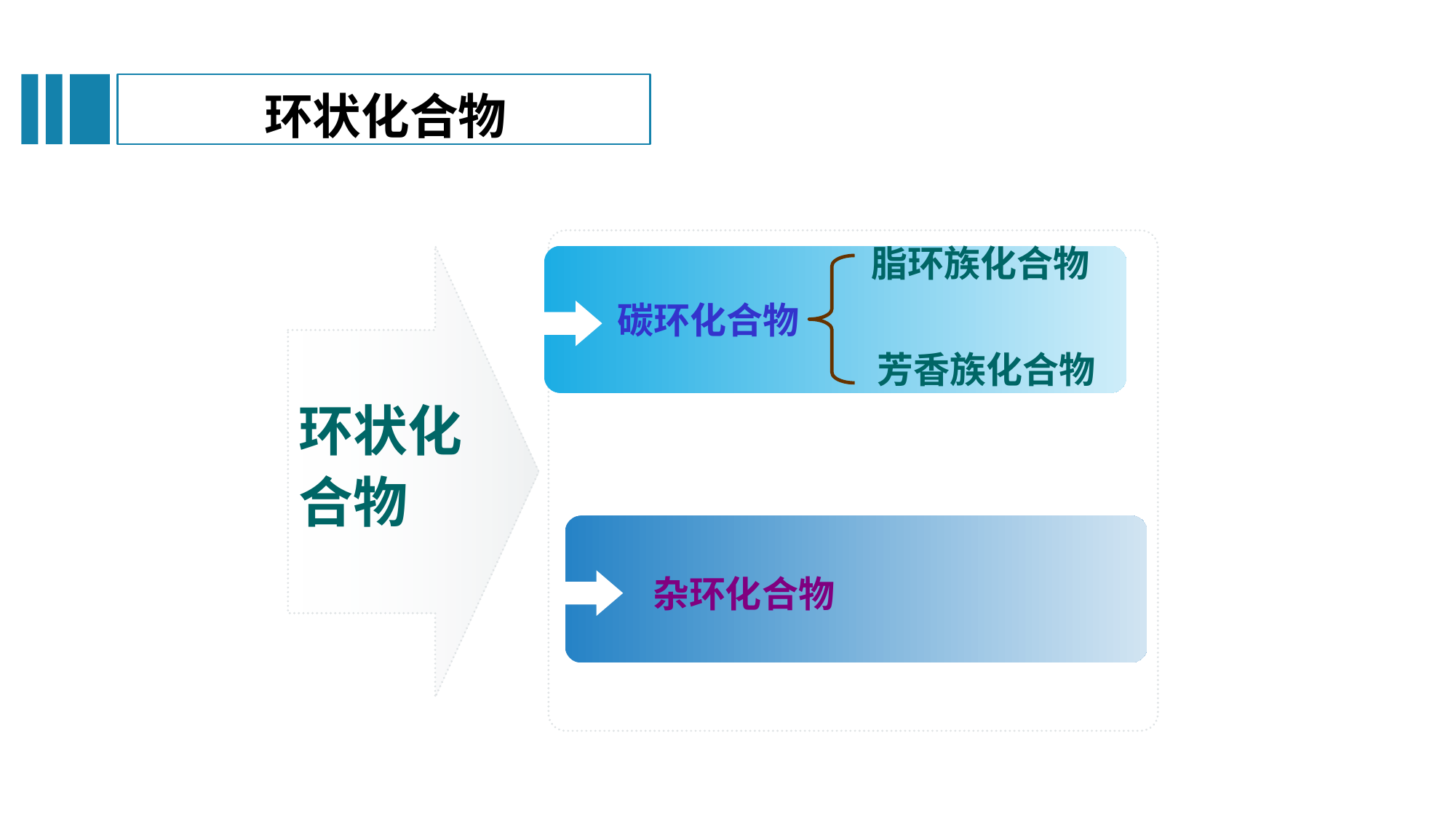

环状化合物

脂环族化合物

环状化合物

碳环化合物
芳香族化合物

杂环化合物